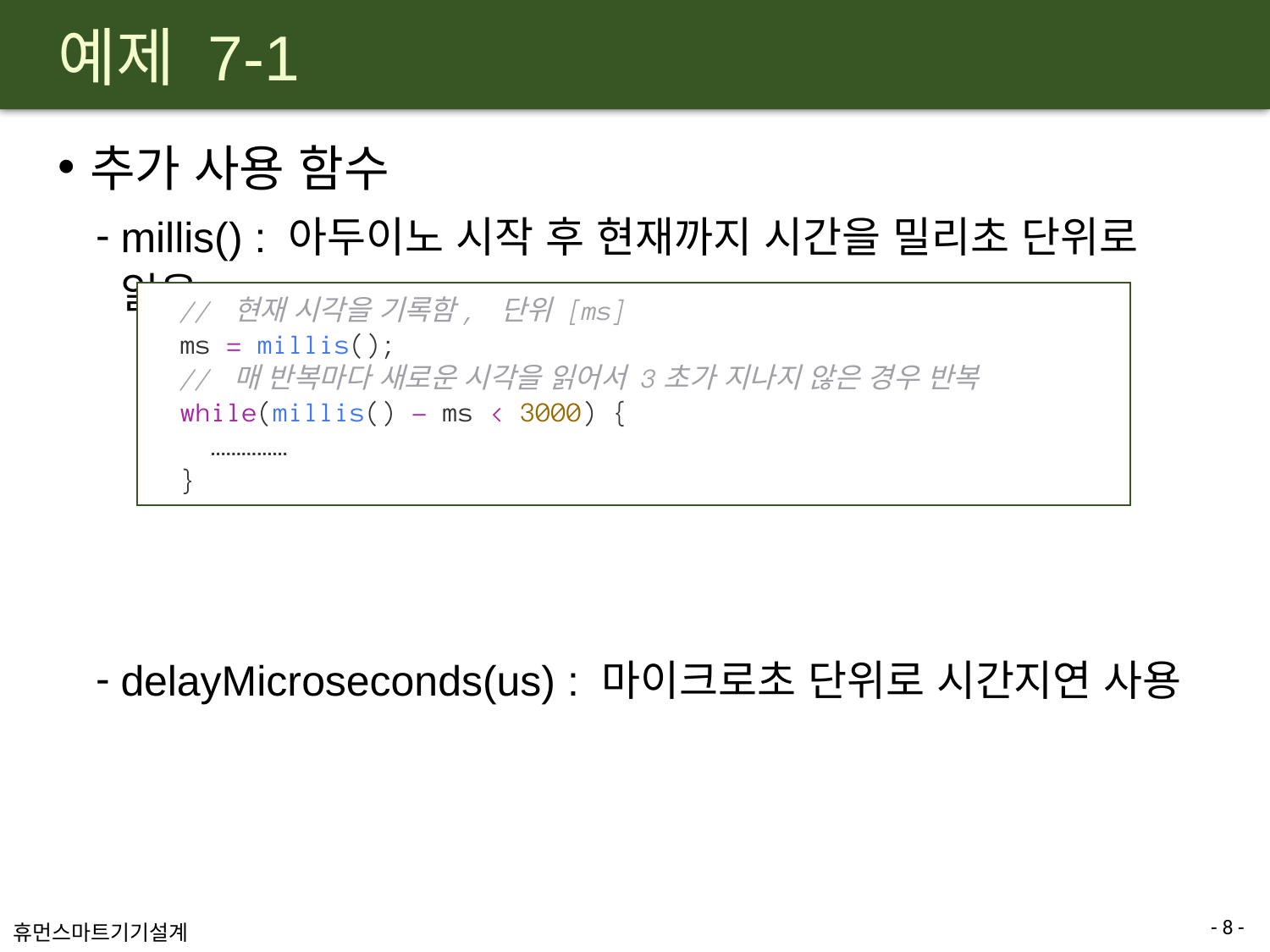

# 예제 7-1
추가 사용 함수
millis() : 아두이노 시작 후 현재까지 시간을 밀리초 단위로 읽음

delayMicroseconds(us) : 마이크로초 단위로 시간지연 사용
  // 현재 시각을 기록함, 단위 [ms]
  ms = millis();
  // 매 반복마다 새로운 시각을 읽어서 3초가 지나지 않은 경우 반복
  while(millis() - ms < 3000) {
    ……………
  }
8